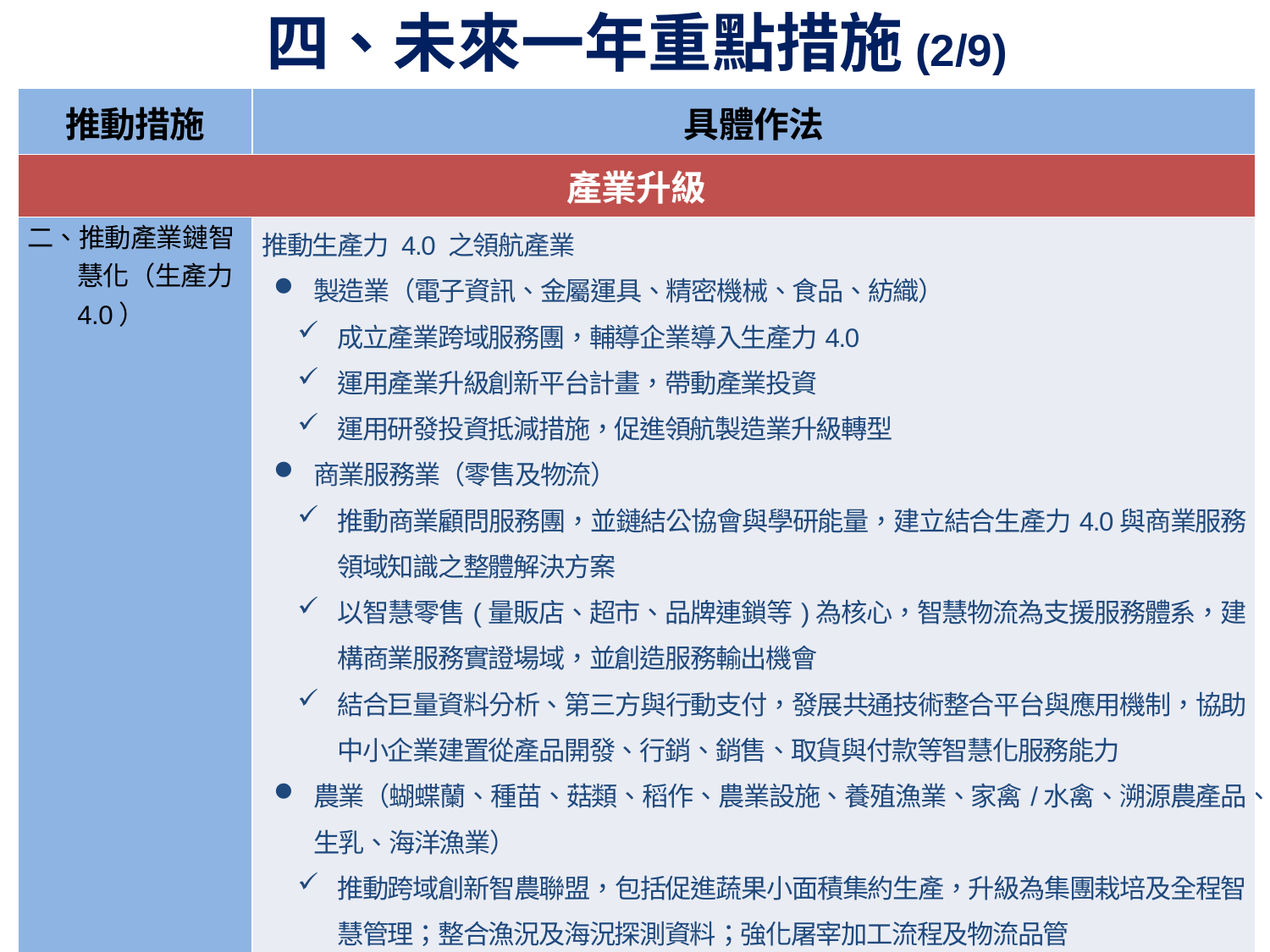

# 四、未來一年重點措施(2/9)
| 推動措施 | 具體作法 |
| --- | --- |
| 產業升級 |  |
| 二、推動產業鏈智慧化（生產力4.0） | 推動生產力 4.0 之領航產業 製造業（電子資訊、金屬運具、精密機械、食品、紡織） 成立產業跨域服務團，輔導企業導入生產力4.0 運用產業升級創新平台計畫，帶動產業投資 運用研發投資抵減措施，促進領航製造業升級轉型 商業服務業（零售及物流） 推動商業顧問服務團，並鏈結公協會與學研能量，建立結合生產力4.0與商業服務領域知識之整體解決方案 以智慧零售(量販店、超市、品牌連鎖等)為核心，智慧物流為支援服務體系，建構商業服務實證場域，並創造服務輸出機會 結合巨量資料分析、第三方與行動支付，發展共通技術整合平台與應用機制，協助中小企業建置從產品開發、行銷、銷售、取貨與付款等智慧化服務能力 農業（蝴蝶蘭、種苗、菇類、稻作、農業設施、養殖漁業、家禽/水禽、溯源農產品、生乳、海洋漁業） 推動跨域創新智農聯盟，包括促進蔬果小面積集約生產，升級為集團栽培及全程智慧管理；整合漁況及海況探測資料；強化屠宰加工流程及物流品管 藉由感測技術、智能機器裝置、物聯網、巨量資料分析等前瞻技術，建構智慧農業生產與數位服務體系，發展生技農產業、精緻農產業、精準農產業智慧化 |
23